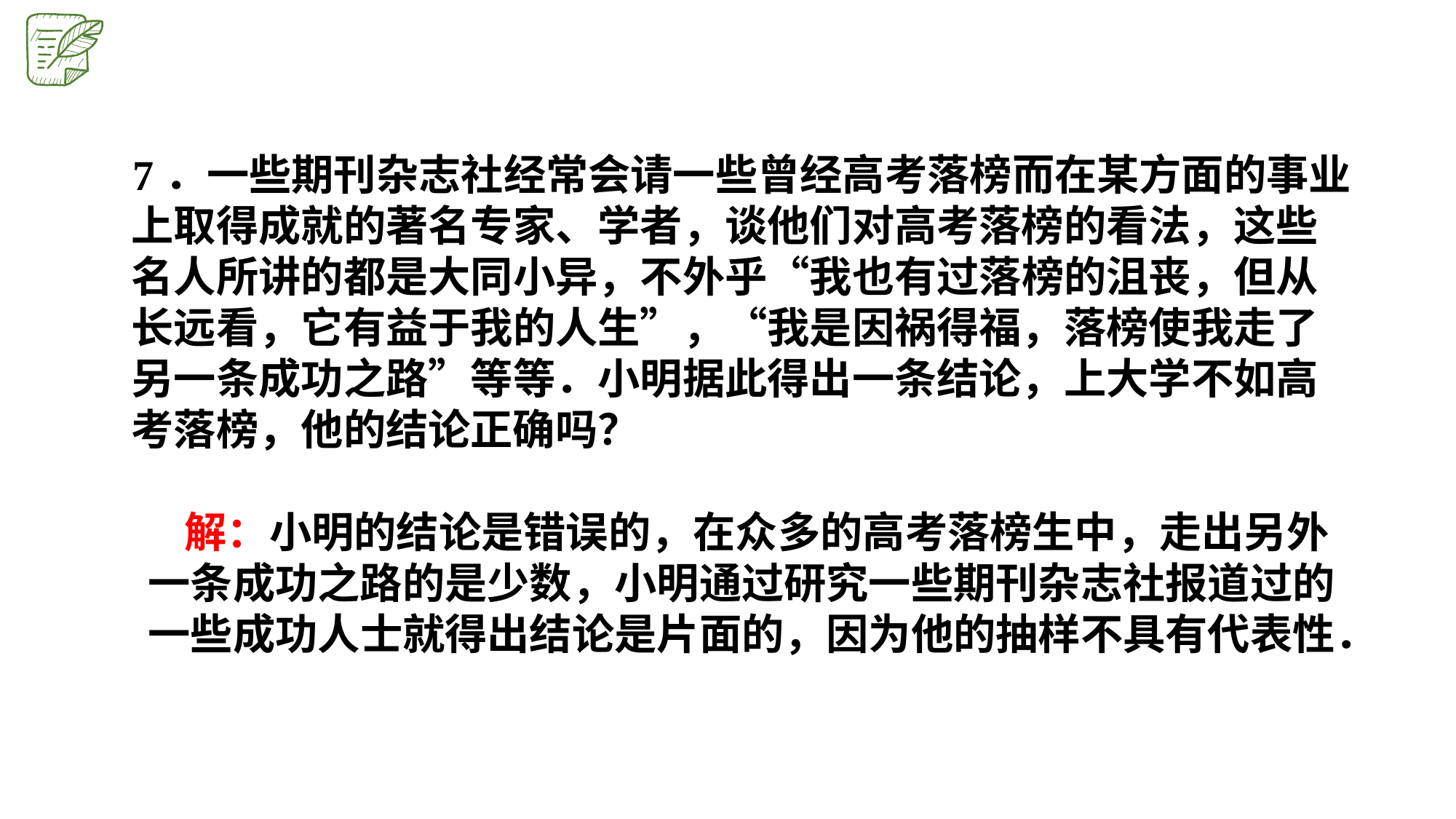

7．一些期刊杂志社经常会请一些曾经高考落榜而在某方面的事业上取得成就的著名专家、学者，谈他们对高考落榜的看法，这些名人所讲的都是大同小异，不外乎“我也有过落榜的沮丧，但从长远看，它有益于我的人生”，“我是因祸得福，落榜使我走了另一条成功之路”等等．小明据此得出一条结论，上大学不如高考落榜，他的结论正确吗？
解：小明的结论是错误的，在众多的高考落榜生中，走出另外一条成功之路的是少数，小明通过研究一些期刊杂志社报道过的一些成功人士就得出结论是片面的，因为他的抽样不具有代表性．